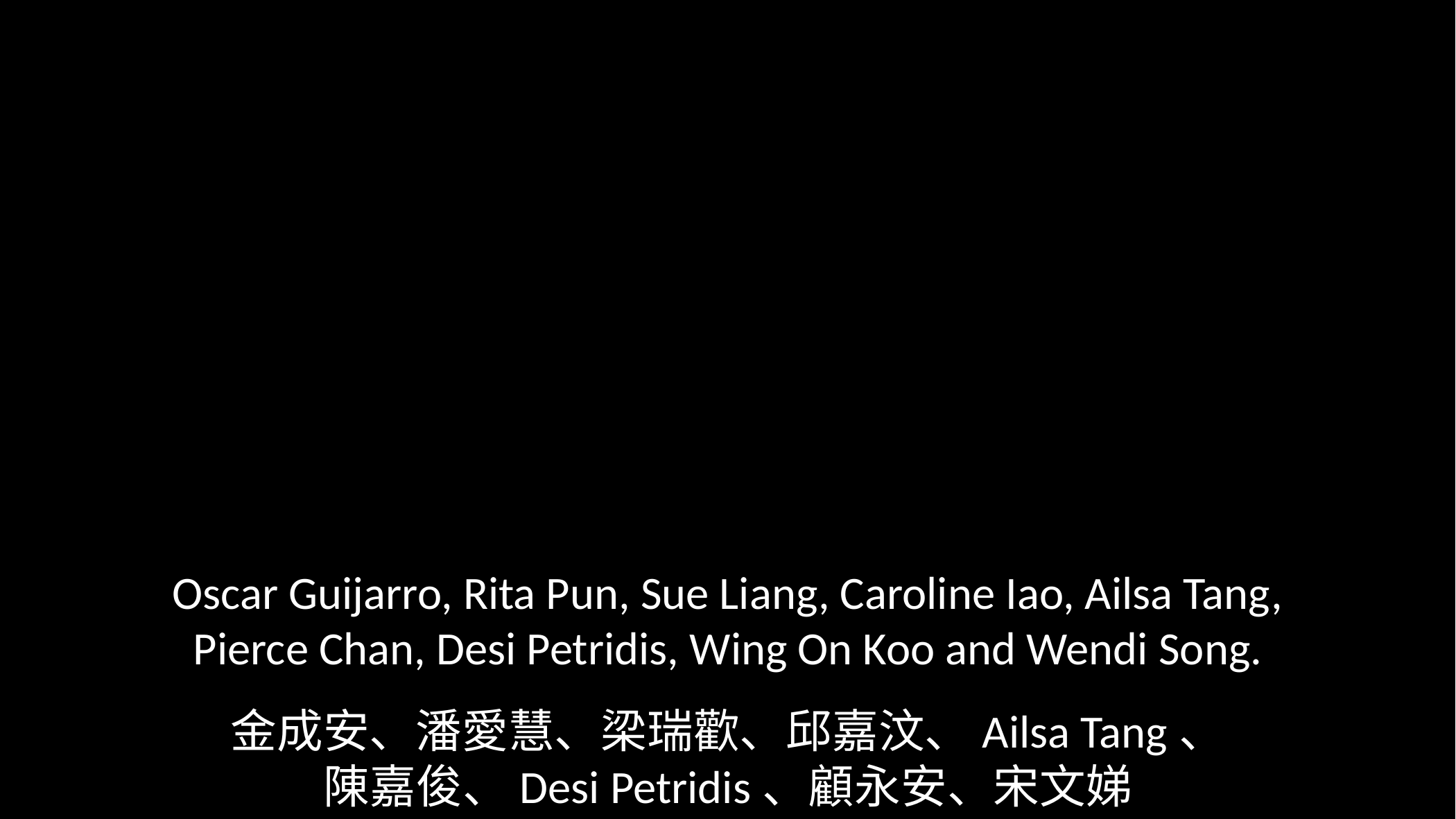

Oscar Guijarro, Rita Pun, Sue Liang, Caroline Iao, Ailsa Tang, Pierce Chan, Desi Petridis, Wing On Koo and Wendi Song.

金成安、潘愛慧、梁瑞歡、邱嘉汶、Ailsa Tang、
陳嘉俊、Desi Petridis、顧永安、宋文娣